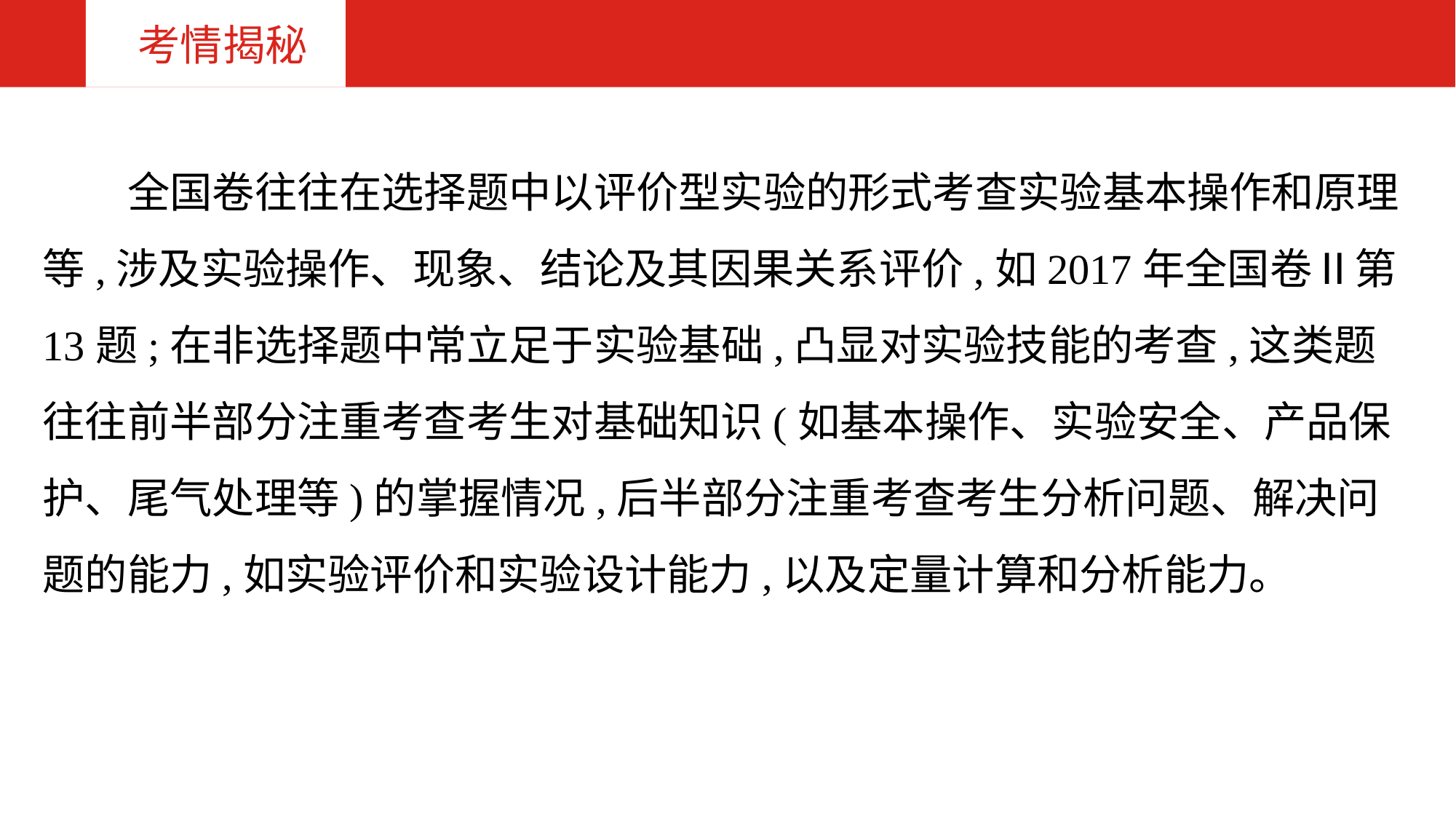

专题二十四   实验方案的设计与评价
考情揭秘

　　全国卷往往在选择题中以评价型实验的形式考查实验基本操作和原理等,涉及实验操作、现象、结论及其因果关系评价,如2017年全国卷Ⅱ第13题;在非选择题中常立足于实验基础,凸显对实验技能的考查,这类题往往前半部分注重考查考生对基础知识(如基本操作、实验安全、产品保护、尾气处理等)的掌握情况,后半部分注重考查考生分析问题、解决问题的能力,如实验评价和实验设计能力,以及定量计算和分析能力。